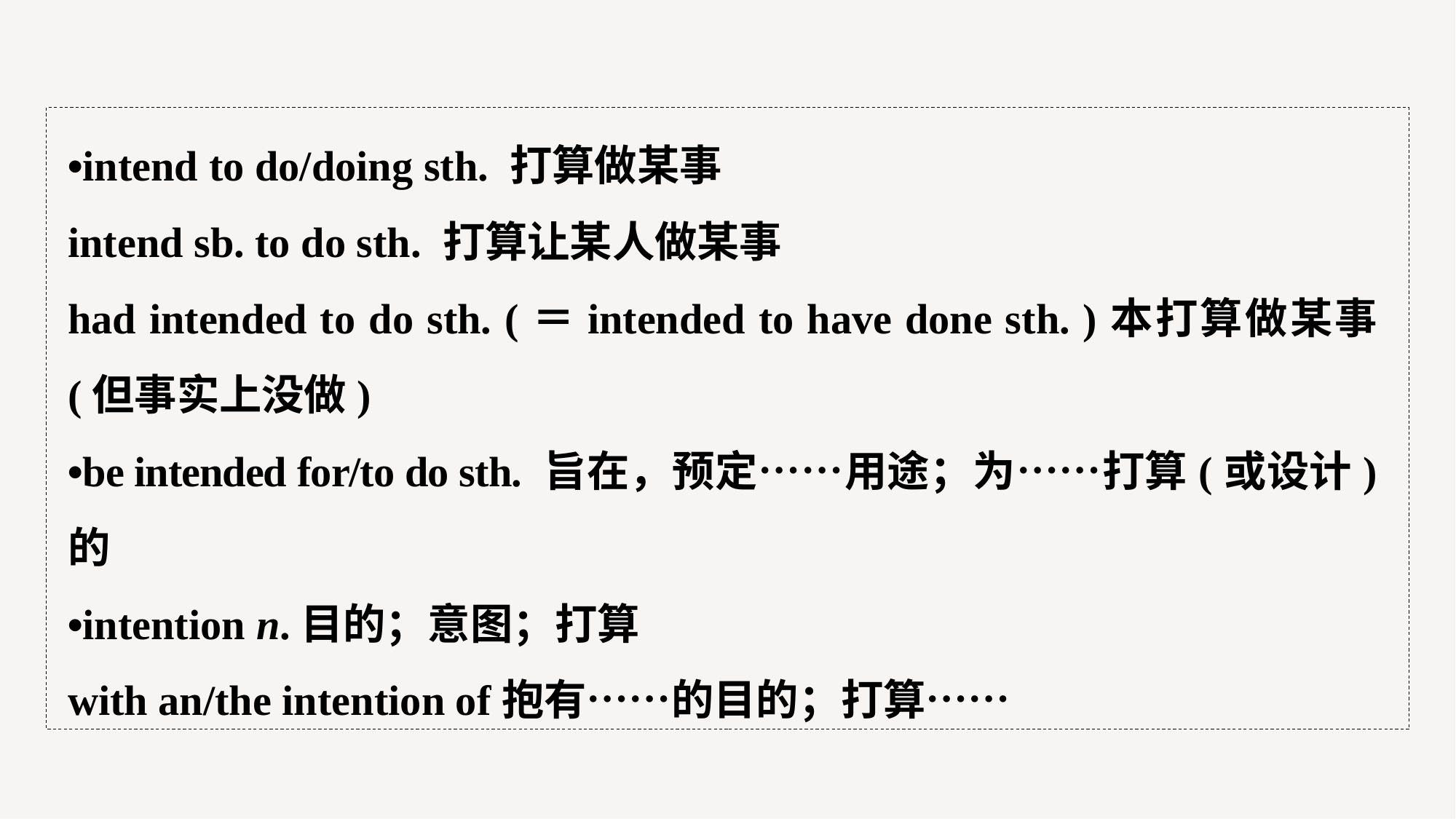

•intend to do/doing sth. 打算做某事
intend sb. to do sth. 打算让某人做某事
had intended to do sth. (＝intended to have done sth. )本打算做某事(但事实上没做)
•be intended for/to do sth. 旨在，预定……用途；为……打算(或设计)的
•intention n.目的；意图；打算
with an/the intention of抱有……的目的；打算……